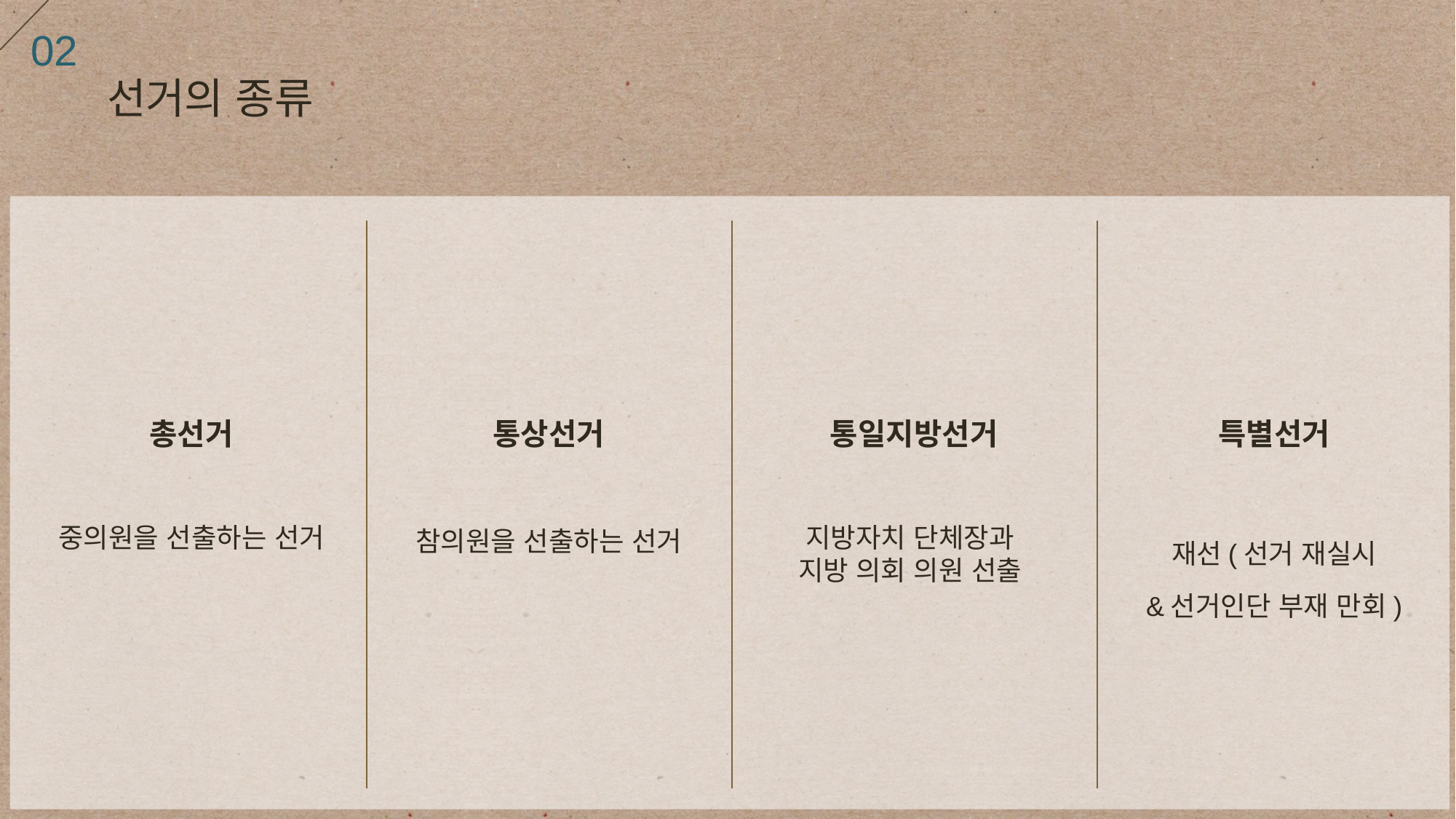

02
선거의 종류

총선거

중의원을 선출하는 선거

통상선거

참의원을 선출하는 선거

통일지방선거

지방자치 단체장과
지방 의회 의원 선출

특별선거

재선(선거 재실시
&선거인단 부재 만회)